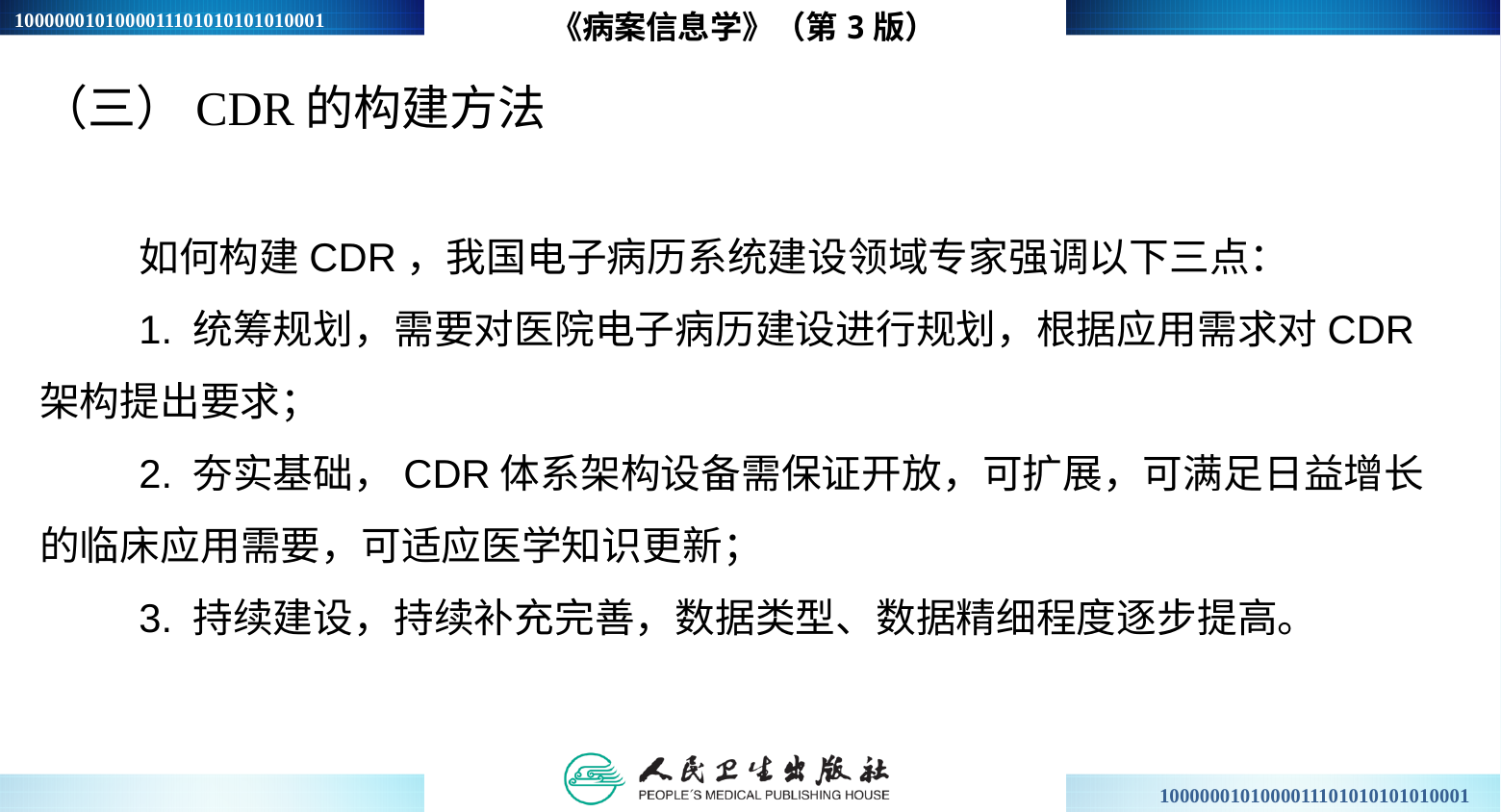

《病案信息学》（第3版）
（三）CDR的构建方法

如何构建CDR，我国电子病历系统建设领域专家强调以下三点：
1. 统筹规划，需要对医院电子病历建设进行规划，根据应用需求对CDR架构提出要求；
2. 夯实基础，CDR体系架构设备需保证开放，可扩展，可满足日益增长的临床应用需要，可适应医学知识更新；
3. 持续建设，持续补充完善，数据类型、数据精细程度逐步提高。